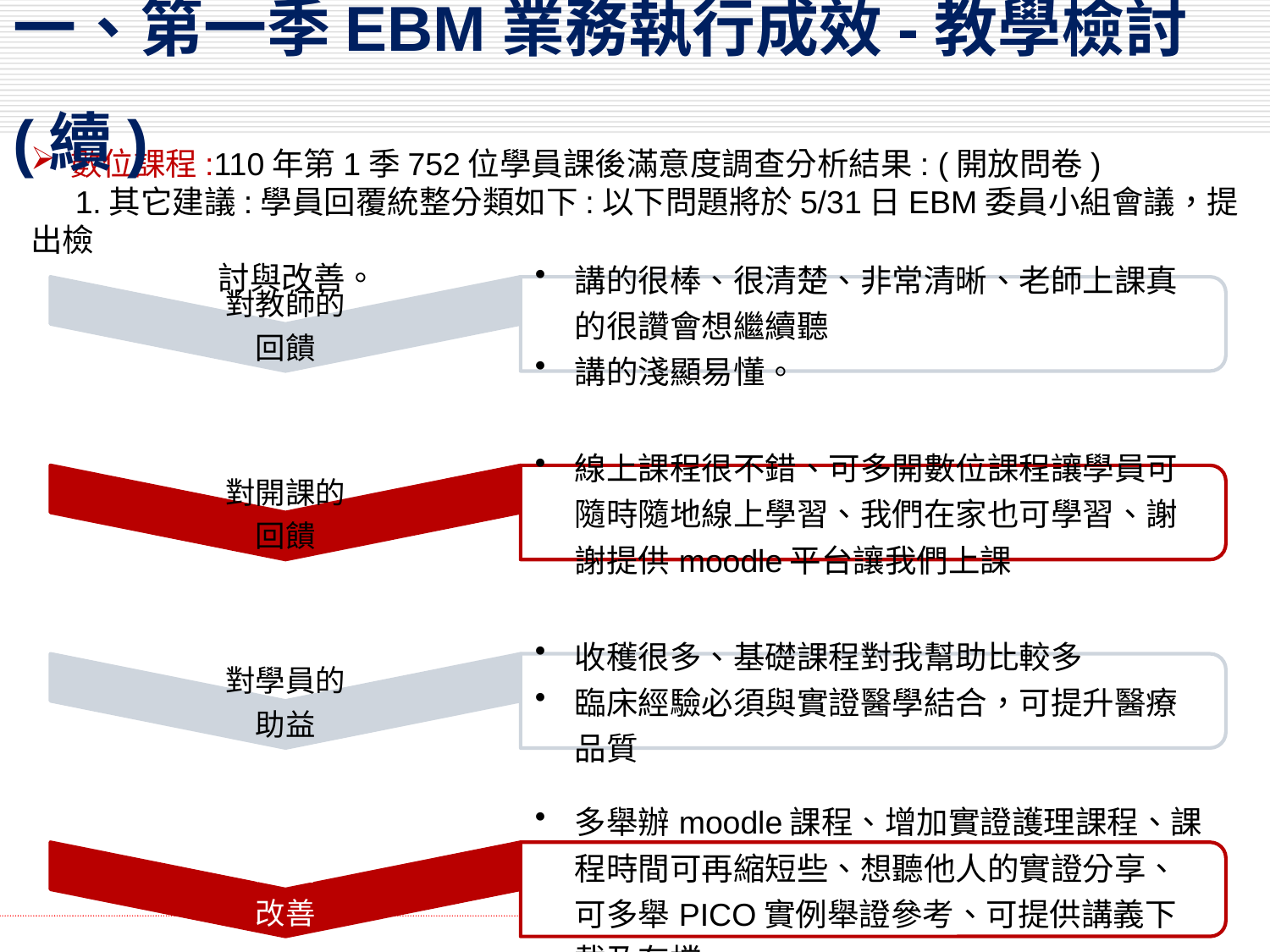

# 一、第一季EBM業務執行成效-教學檢討 (續)
數位課程:110年第1季752位學員課後滿意度調查分析結果: (開放問卷)
     1.其它建議:學員回覆統整分類如下:以下問題將於5/31日EBM委員小組會議，提出檢
                         討與改善。
對教師的
回饋
講的淺顯易懂。
對開課的
回饋
線上課程很不錯、可多開數位課程讓學員可隨時隨地線上學習、我們在家也可學習、謝謝提供moodle平台讓我們上課
對學員的
助益
收穫很多、基礎課程對我幫助比較多
建議
改善
臨床經驗必須與實證醫學結合，可提升醫療品質